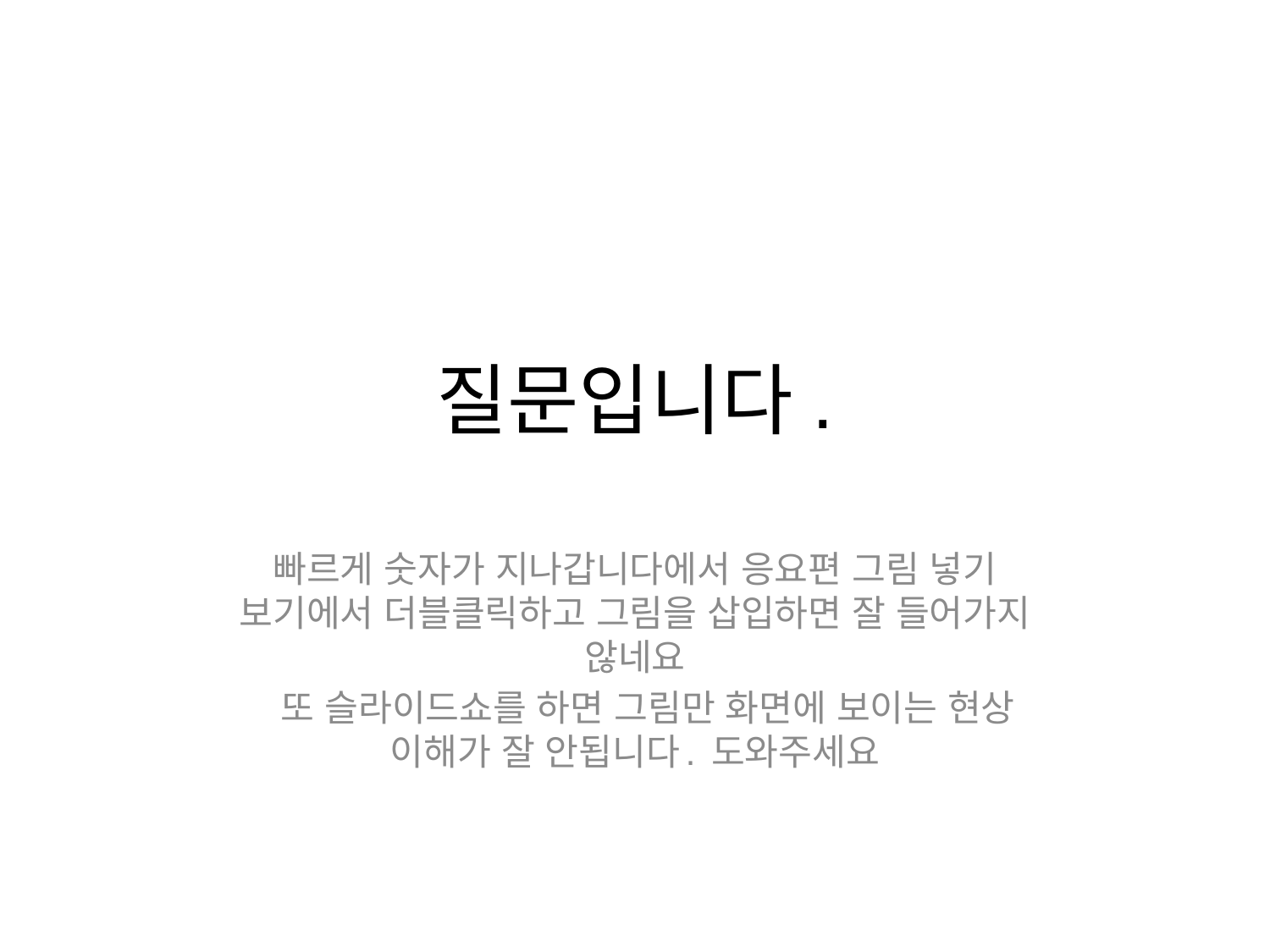

# 질문입니다.
빠르게 숫자가 지나갑니다에서 응요편 그림 넣기 보기에서 더블클릭하고 그림을 삽입하면 잘 들어가지 않네요
  또 슬라이드쇼를 하면 그림만 화면에 보이는 현상 이해가 잘 안됩니다. 도와주세요